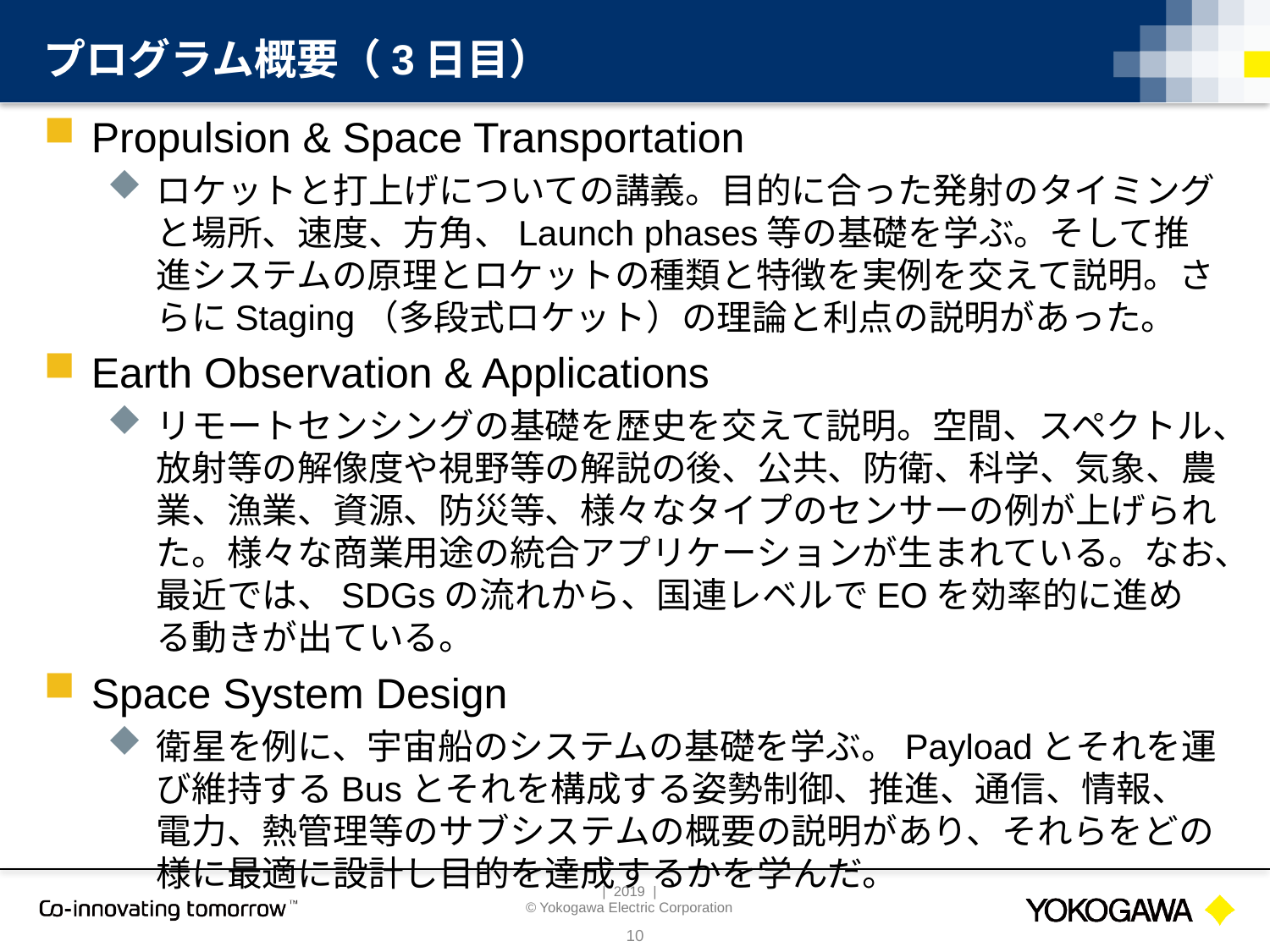

# プログラム概要（3日目）
Propulsion & Space Transportation
ロケットと打上げについての講義。目的に合った発射のタイミングと場所、速度、方角、Launch phases等の基礎を学ぶ。そして推進システムの原理とロケットの種類と特徴を実例を交えて説明。さらにStaging（多段式ロケット）の理論と利点の説明があった。
Earth Observation & Applications
リモートセンシングの基礎を歴史を交えて説明。空間、スペクトル、放射等の解像度や視野等の解説の後、公共、防衛、科学、気象、農業、漁業、資源、防災等、様々なタイプのセンサーの例が上げられた。様々な商業用途の統合アプリケーションが生まれている。なお、最近では、SDGsの流れから、国連レベルでEOを効率的に進める動きが出ている。
Space System Design
衛星を例に、宇宙船のシステムの基礎を学ぶ。Payloadとそれを運び維持するBusとそれを構成する姿勢制御、推進、通信、情報、電力、熱管理等のサブシステムの概要の説明があり、それらをどの様に最適に設計し目的を達成するかを学んだ。
10